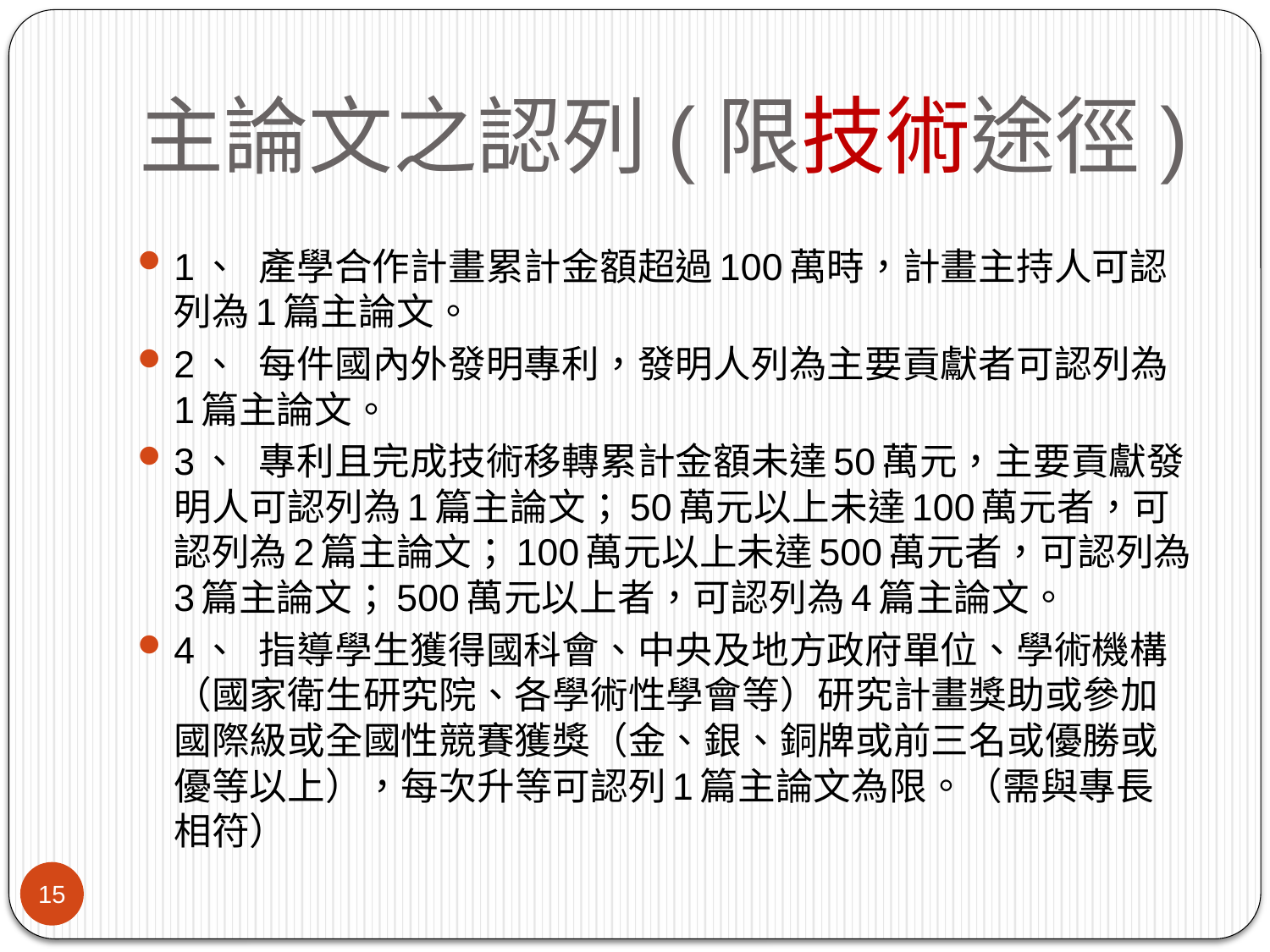

# 主論文之認列(限技術途徑)
1、	產學合作計畫累計金額超過100萬時，計畫主持人可認列為1篇主論文。
2、	每件國內外發明專利，發明人列為主要貢獻者可認列為1篇主論文。
3、	專利且完成技術移轉累計金額未達50萬元，主要貢獻發明人可認列為1篇主論文；50萬元以上未達100萬元者，可認列為2篇主論文；100萬元以上未達500萬元者，可認列為3篇主論文；500萬元以上者，可認列為4篇主論文。
4、	指導學生獲得國科會、中央及地方政府單位、學術機構（國家衛生研究院、各學術性學會等）研究計畫獎助或參加國際級或全國性競賽獲獎（金、銀、銅牌或前三名或優勝或優等以上），每次升等可認列1篇主論文為限。（需與專長相符）

15